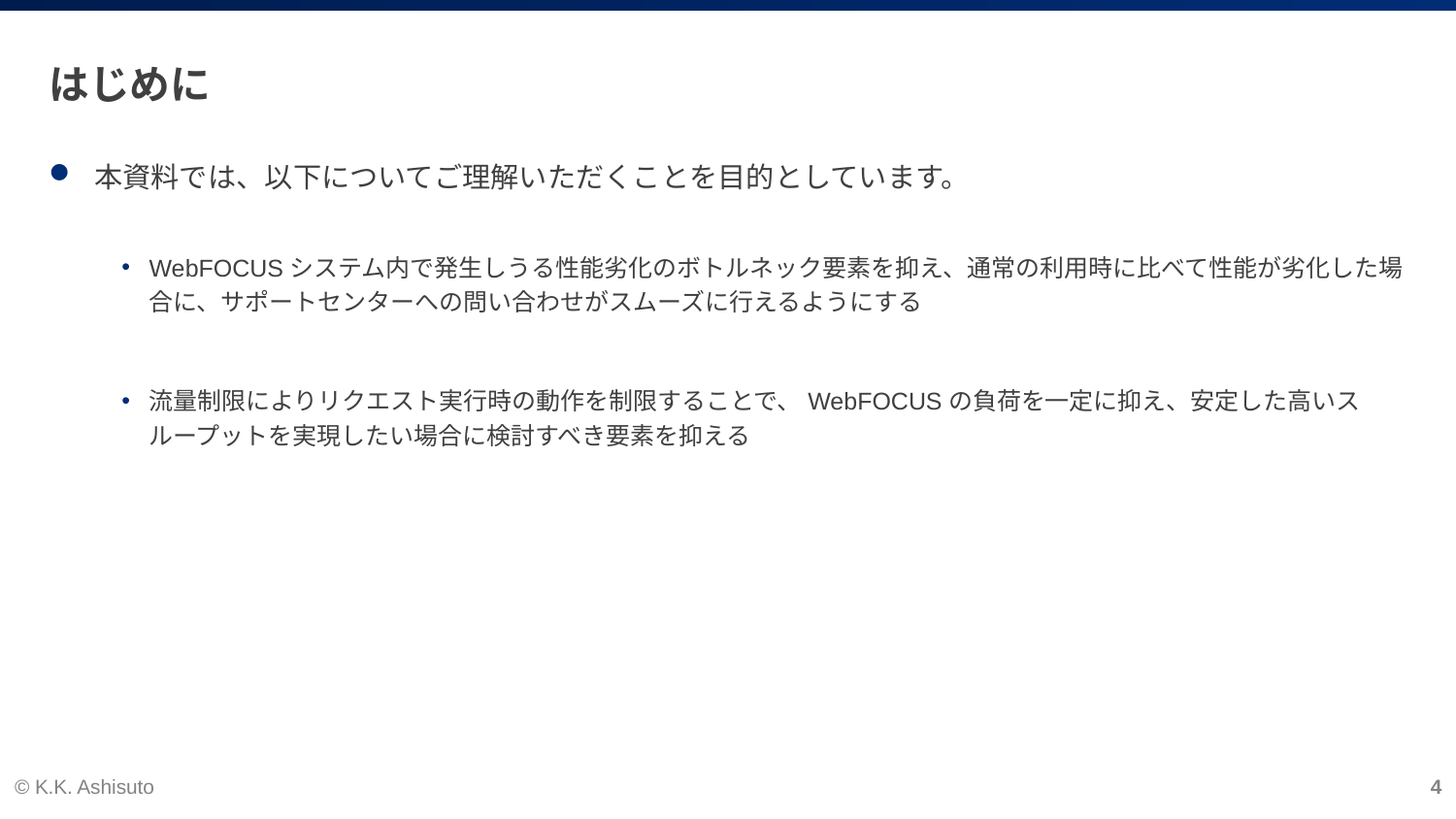

# はじめに
本資料では、以下についてご理解いただくことを目的としています。

WebFOCUSシステム内で発生しうる性能劣化のボトルネック要素を抑え、通常の利用時に比べて性能が劣化した場合に、サポートセンターへの問い合わせがスムーズに行えるようにする

流量制限によりリクエスト実行時の動作を制限することで、WebFOCUSの負荷を一定に抑え、安定した高いスループットを実現したい場合に検討すべき要素を抑える

© K.K. Ashisuto
4